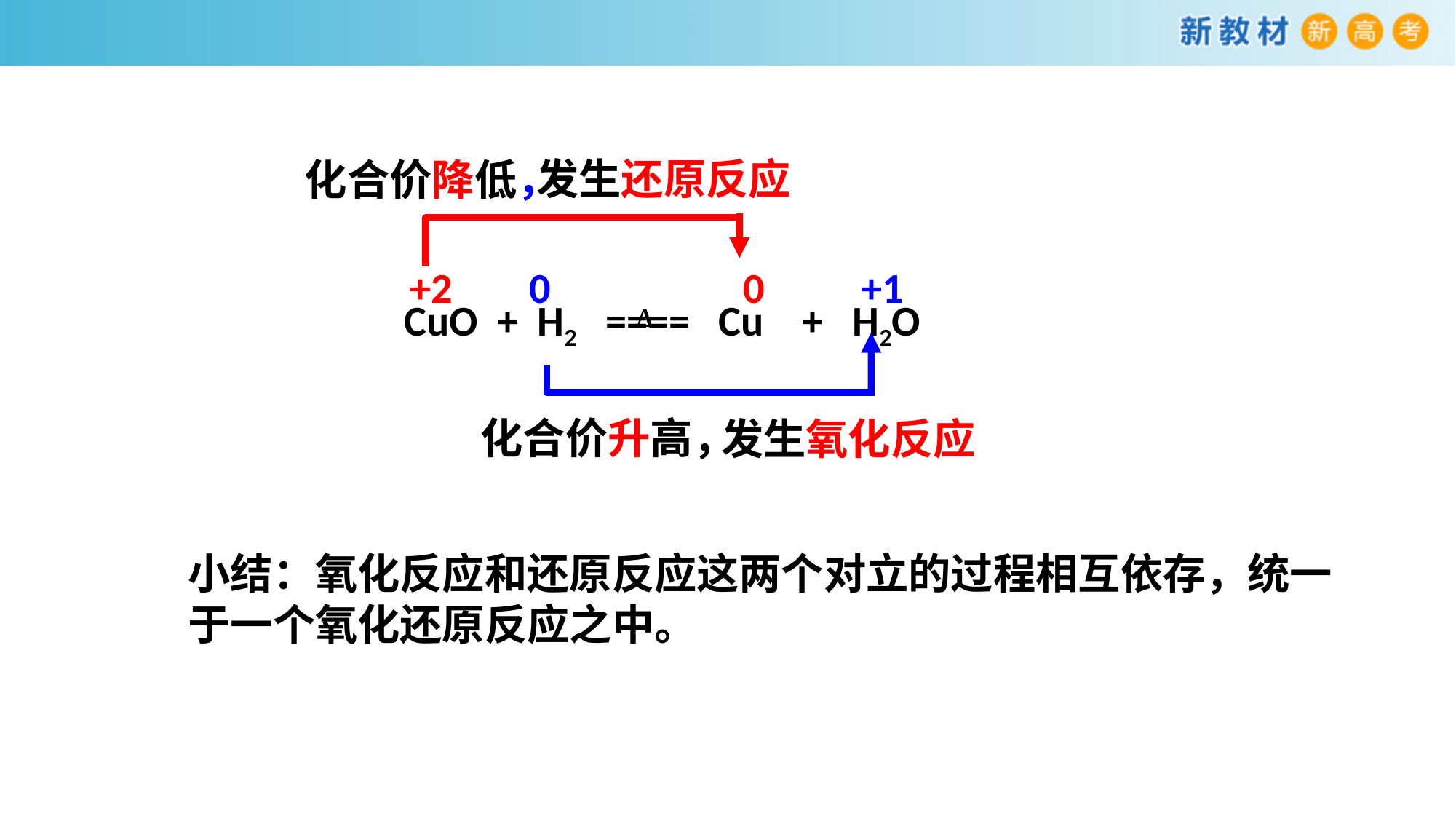

发生还原反应
化合价降低，

+2        0　　         0          +1
Δ
CuO  +  H2   ====   Cu    +   H2O

化合价升高，
发生氧化反应
小结：氧化反应和还原反应这两个对立的过程相互依存，统一于一个氧化还原反应之中。